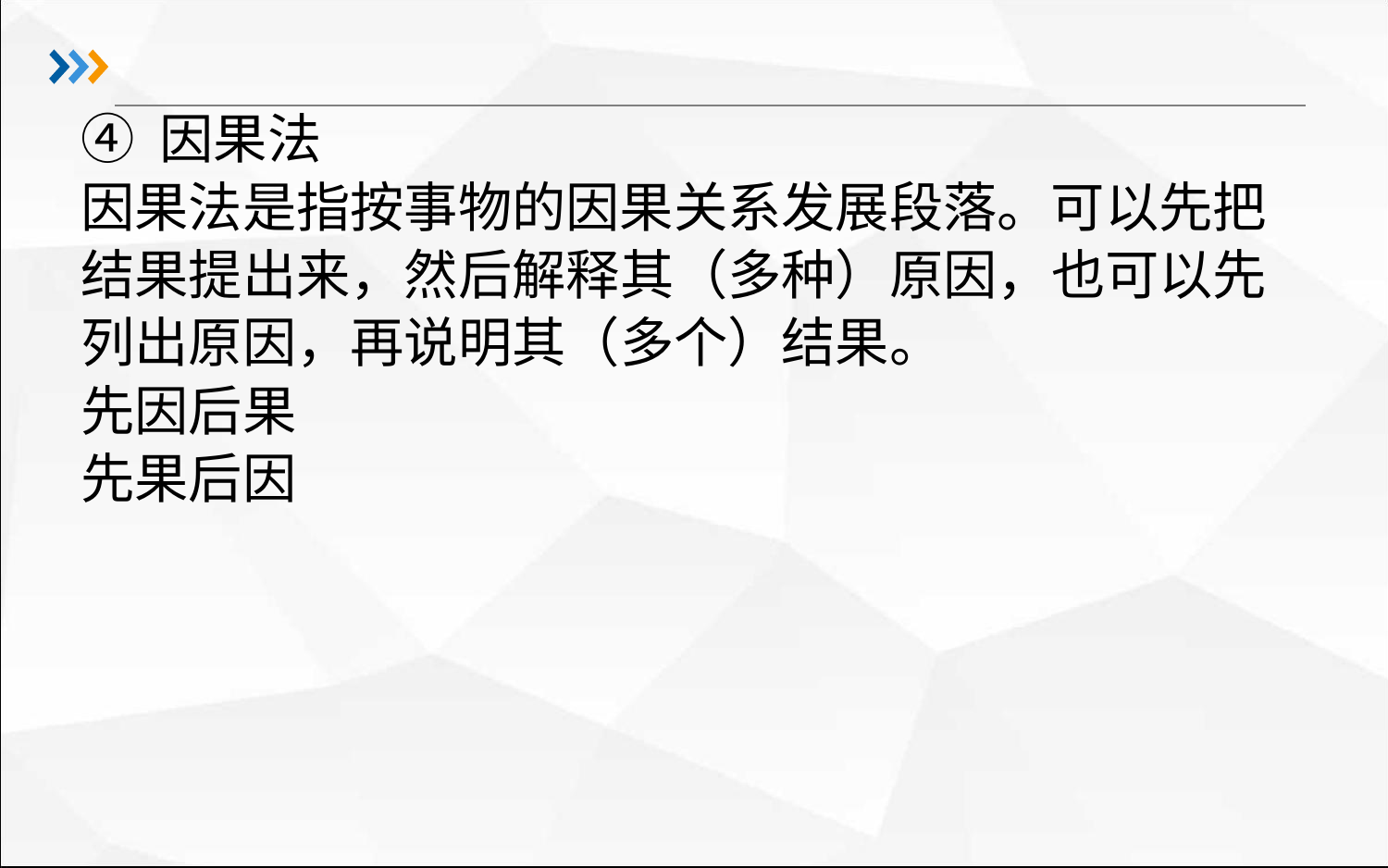

④ 因果法
因果法是指按事物的因果关系发展段落。可以先把结果提出来，然后解释其（多种）原因，也可以先列出原因，再说明其（多个）结果。
先因后果
先果后因